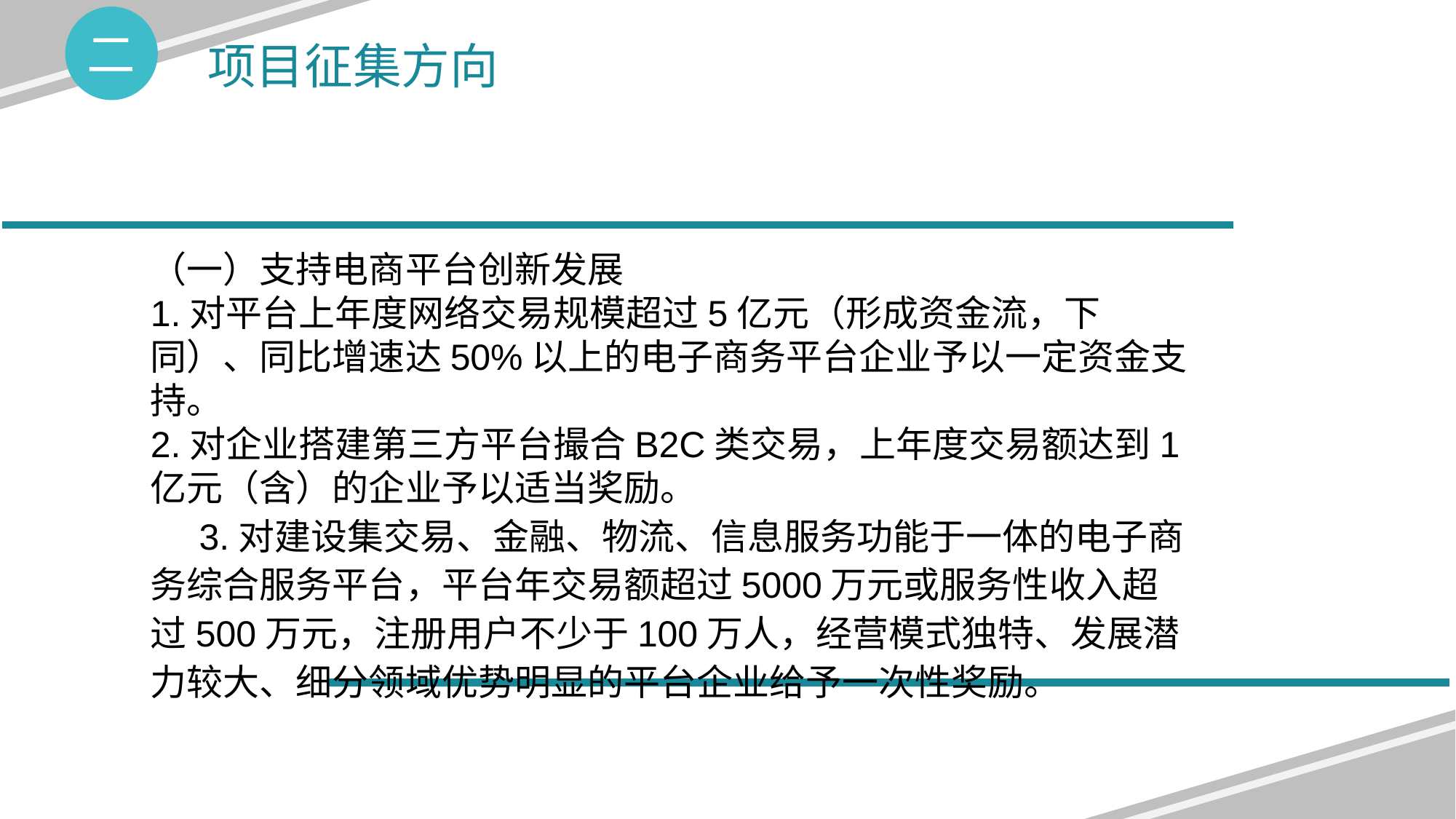

二
项目征集方向
（一）支持电商平台创新发展1.对平台上年度网络交易规模超过5亿元（形成资金流，下同）、同比增速达50%以上的电子商务平台企业予以一定资金支持。2.对企业搭建第三方平台撮合B2C类交易，上年度交易额达到1亿元（含）的企业予以适当奖励。3.对建设集交易、金融、物流、信息服务功能于一体的电子商务综合服务平台，平台年交易额超过5000万元或服务性收入超过500万元，注册用户不少于100万人，经营模式独特、发展潜力较大、细分领域优势明显的平台企业给予一次性奖励。